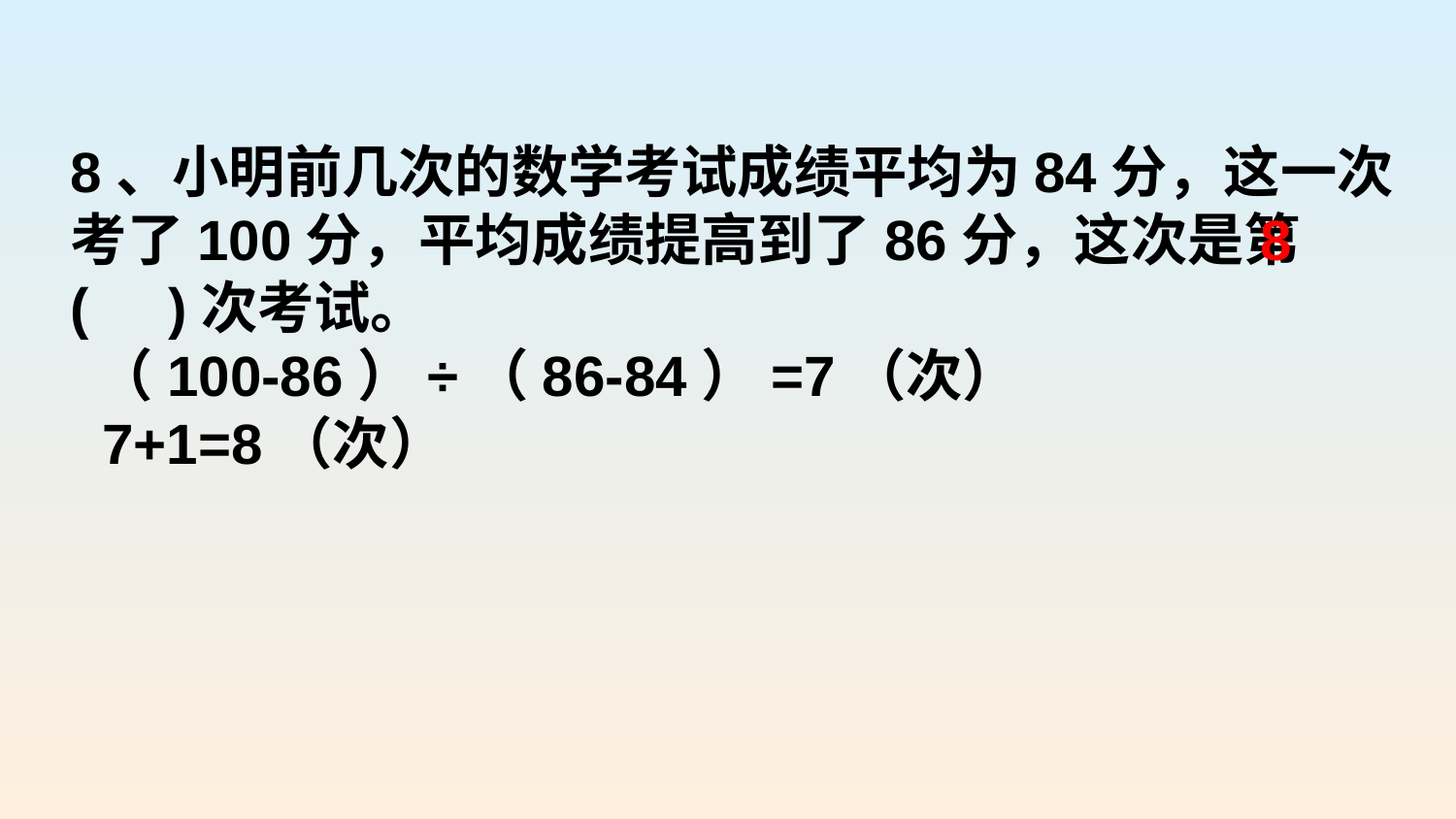

8、小明前几次的数学考试成绩平均为84分，这一次考了100分，平均成绩提高到了86分，这次是第(     )次考试。
 （100-86）÷（86-84）=7（次）
  7+1=8（次）
8